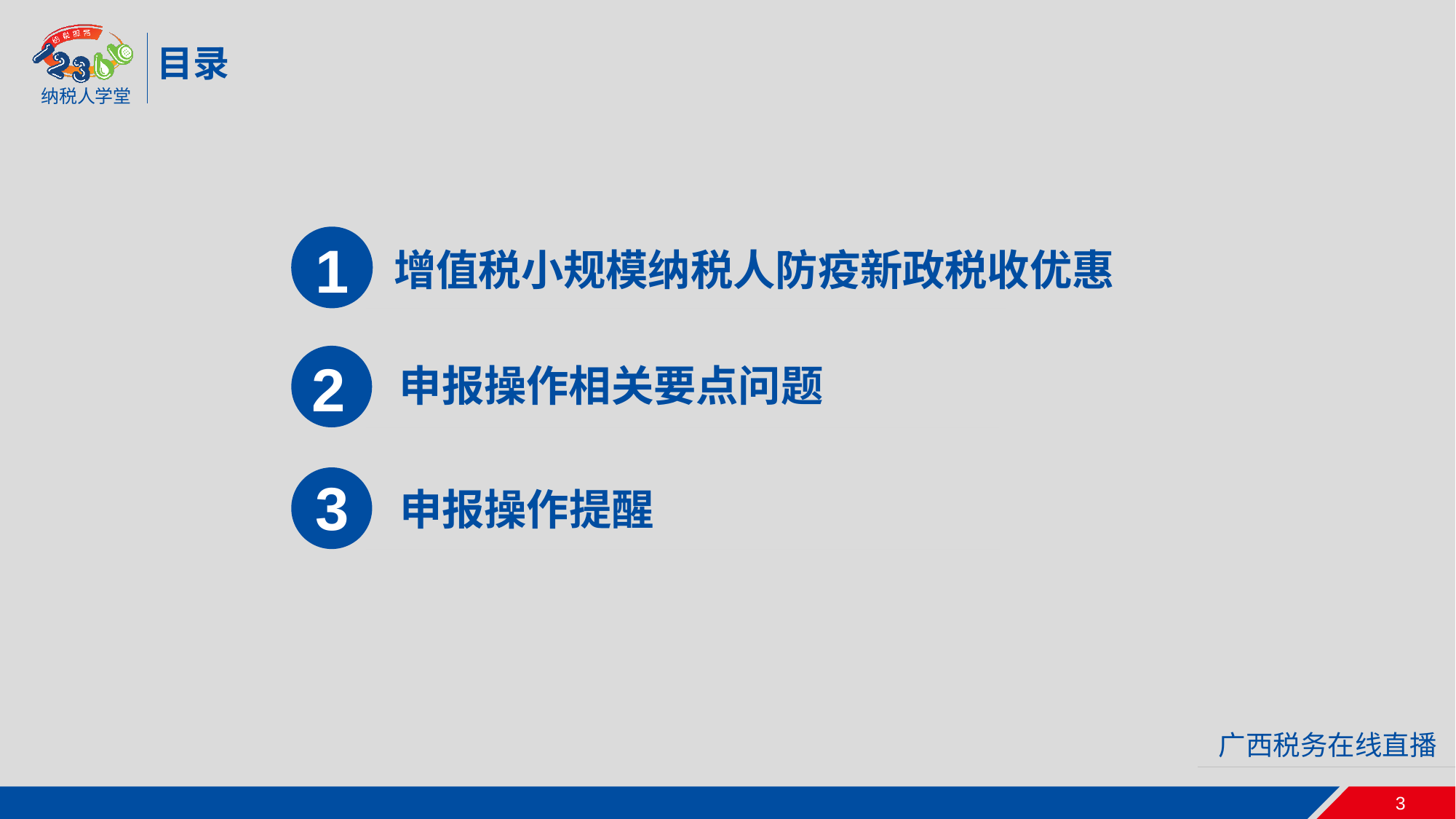

目录

1
增值税小规模纳税人防疫新政税收优惠
2

申报操作相关要点问题
3

申报操作提醒